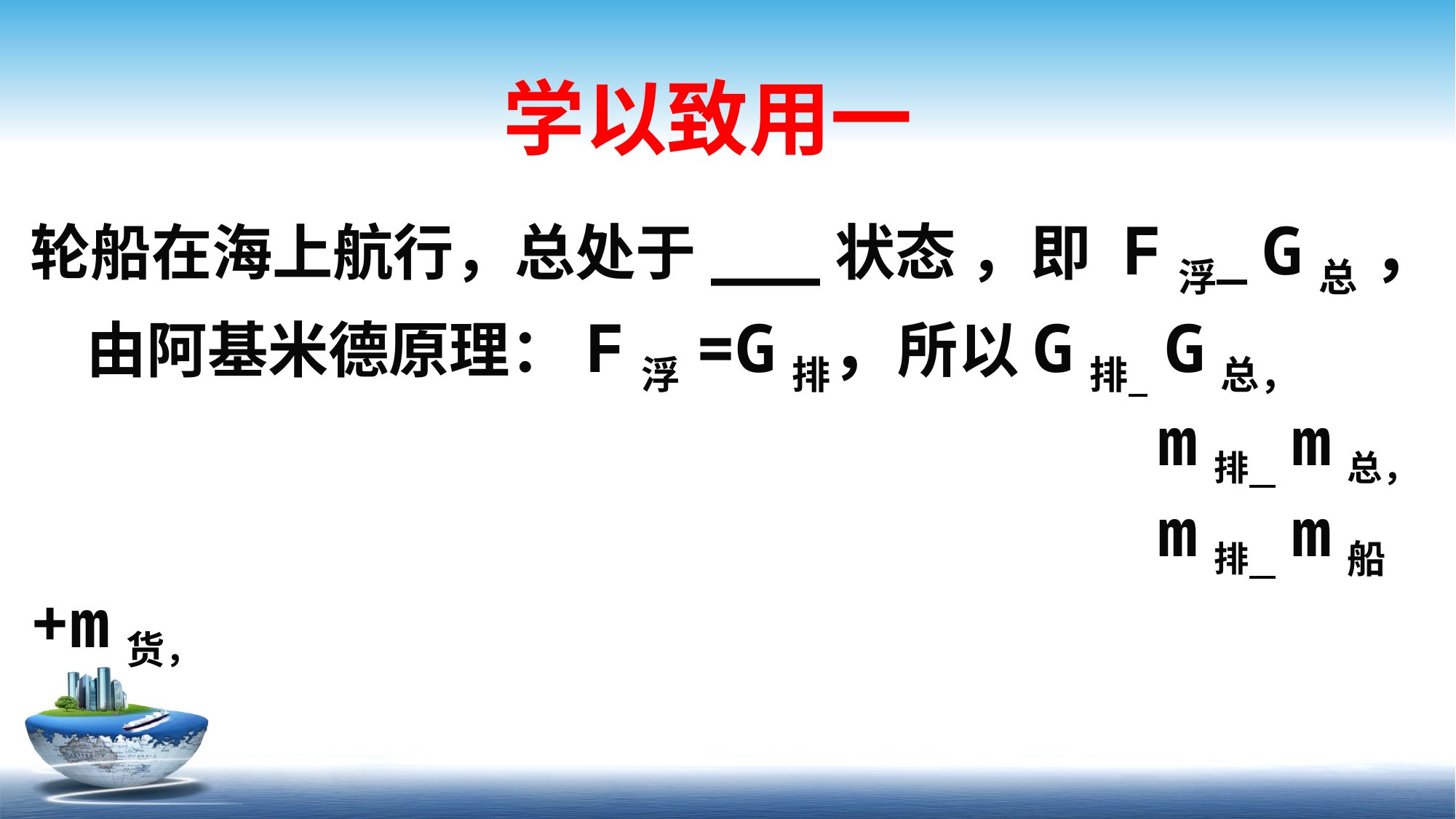

# 学以致用一
轮船在海上航行，总处于___状态 ，即 F浮  G总 ，
   由阿基米德原理：F浮=G排，所以G排  G总，
                               m排   m总，
                               m排   m船+m货，